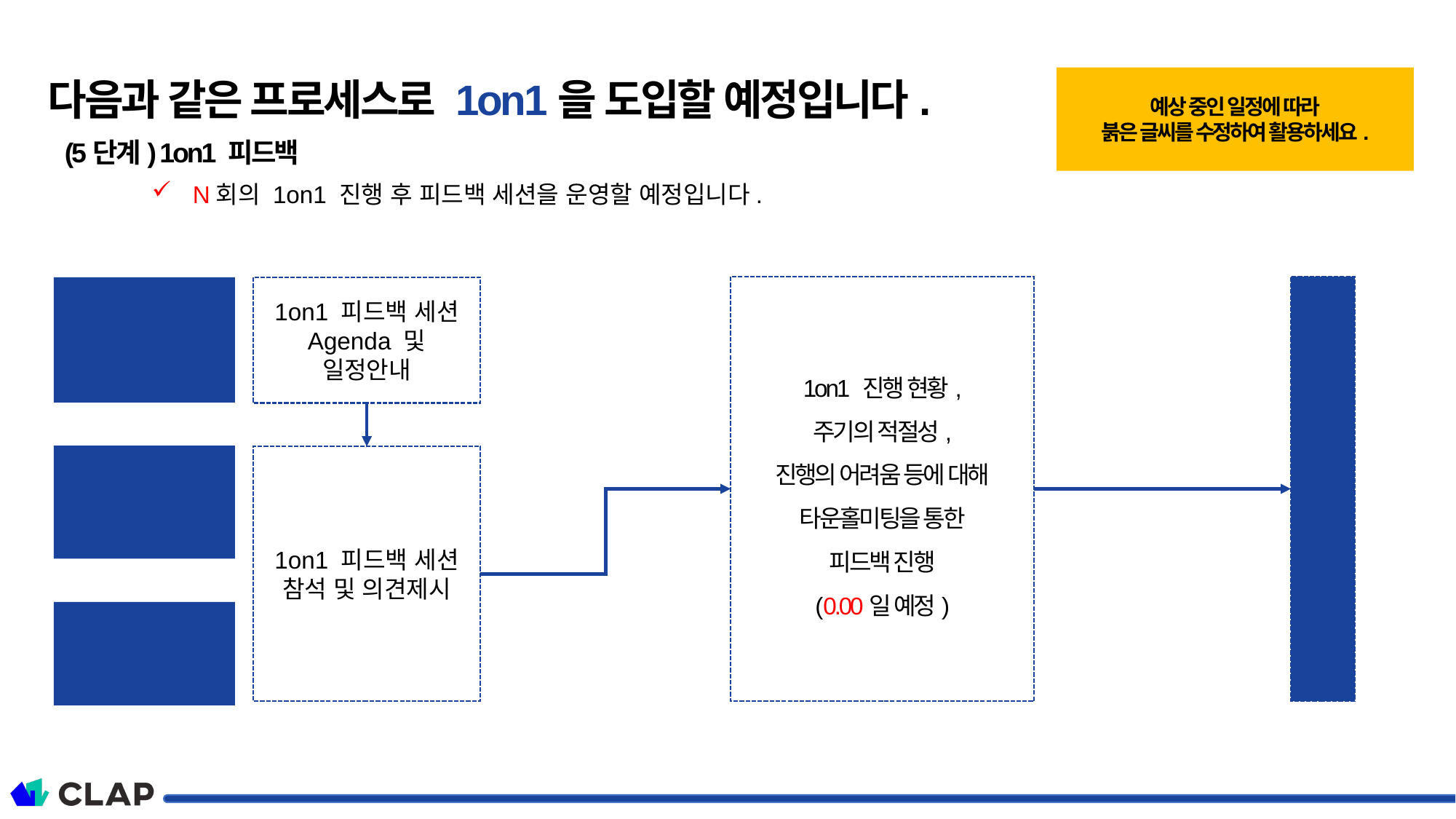

다음과 같은 프로세스로 1on1을 도입할 예정입니다.
예상 중인 일정에 따라
붉은 글씨를 수정하여 활용하세요.
(5단계) 1on1 피드백
N회의 1on1 진행 후 피드백 세션을 운영할 예정입니다.
1on1 진행 현황,
주기의 적절성,
진행의 어려움 등에 대해
타운홀미팅을 통한
피드백 진행
(0.00일 예정)
5
단
계

완
료
피플팀
1on1 피드백 세션
Agenda 및
일정안내
리 더
1on1 피드백 세션 참석 및 의견제시
멤 버